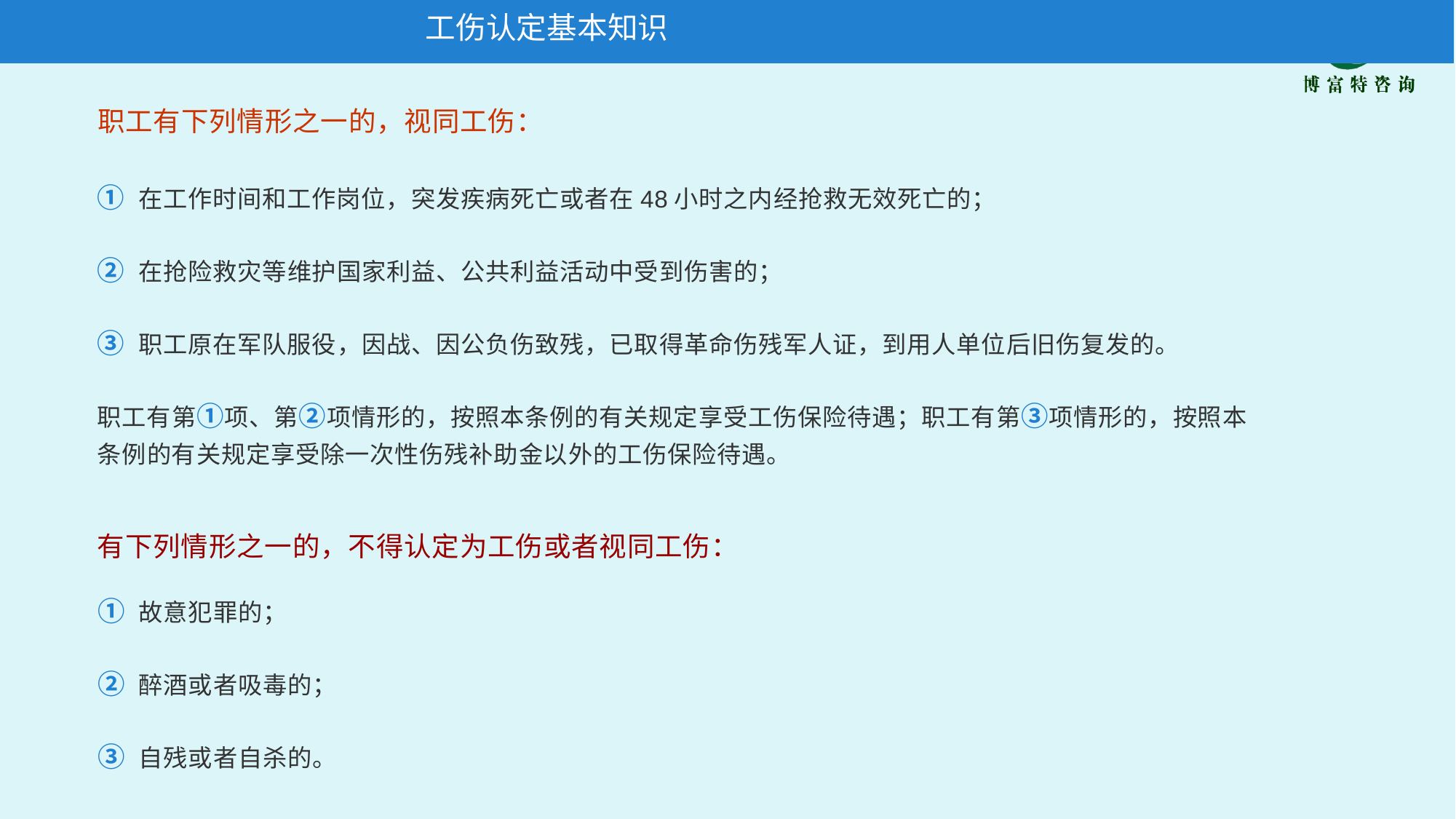

工伤认定基本知识
职工有下列情形之一的，视同工伤：

① 在工作时间和工作岗位，突发疾病死亡或者在48小时之内经抢救无效死亡的；

② 在抢险救灾等维护国家利益、公共利益活动中受到伤害的；

③ 职工原在军队服役，因战、因公负伤致残，已取得革命伤残军人证，到用人单位后旧伤复发的。

职工有第①项、第②项情形的，按照本条例的有关规定享受工伤保险待遇；职工有第③项情形的，按照本
条例的有关规定享受除一次性伤残补助金以外的工伤保险待遇。
有下列情形之一的，不得认定为工伤或者视同工伤：
① 故意犯罪的；

② 醉酒或者吸毒的；

③ 自残或者自杀的。